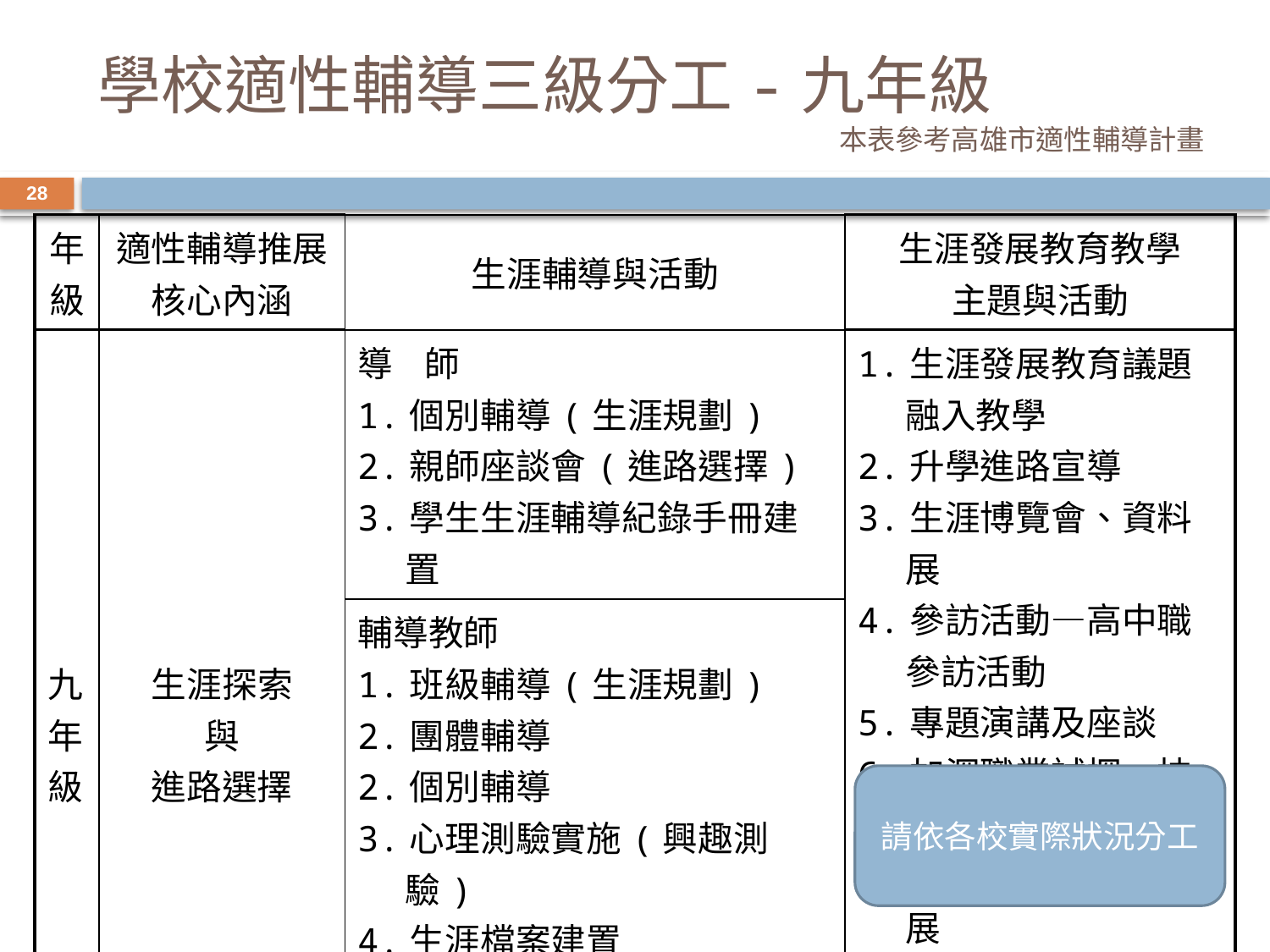

學校適性輔導三級分工-九年級
本表參考高雄市適性輔導計畫
28
| 年 級 | 適性輔導推展 核心內涵 | 生涯輔導與活動 | 生涯發展教育教學 主題與活動 |
| --- | --- | --- | --- |
| 九 年 級 | 生涯探索 與 進路選擇 | 導 師 1.個別輔導(生涯規劃) 2.親師座談會(進路選擇) 3.學生生涯輔導紀錄手冊建置 | 1.生涯發展教育議題融入教學 2.升學進路宣導 3.生涯博覽會、資料展 4.參訪活動—高中職參訪活動 5.專題演講及座談 6.加深職業試探—技藝教育課程 7.技藝教育課程成果展 |
|  |  | 輔導教師 1.班級輔導(生涯規劃) 2.團體輔導 2.個別輔導 3.心理測驗實施(興趣測驗) 4.生涯檔案建置 |  |
|  |  | 學生輔導諮商中心 1.測驗解釋諮詢 2.個別、團體諮商 |  |
請依各校實際狀況分工